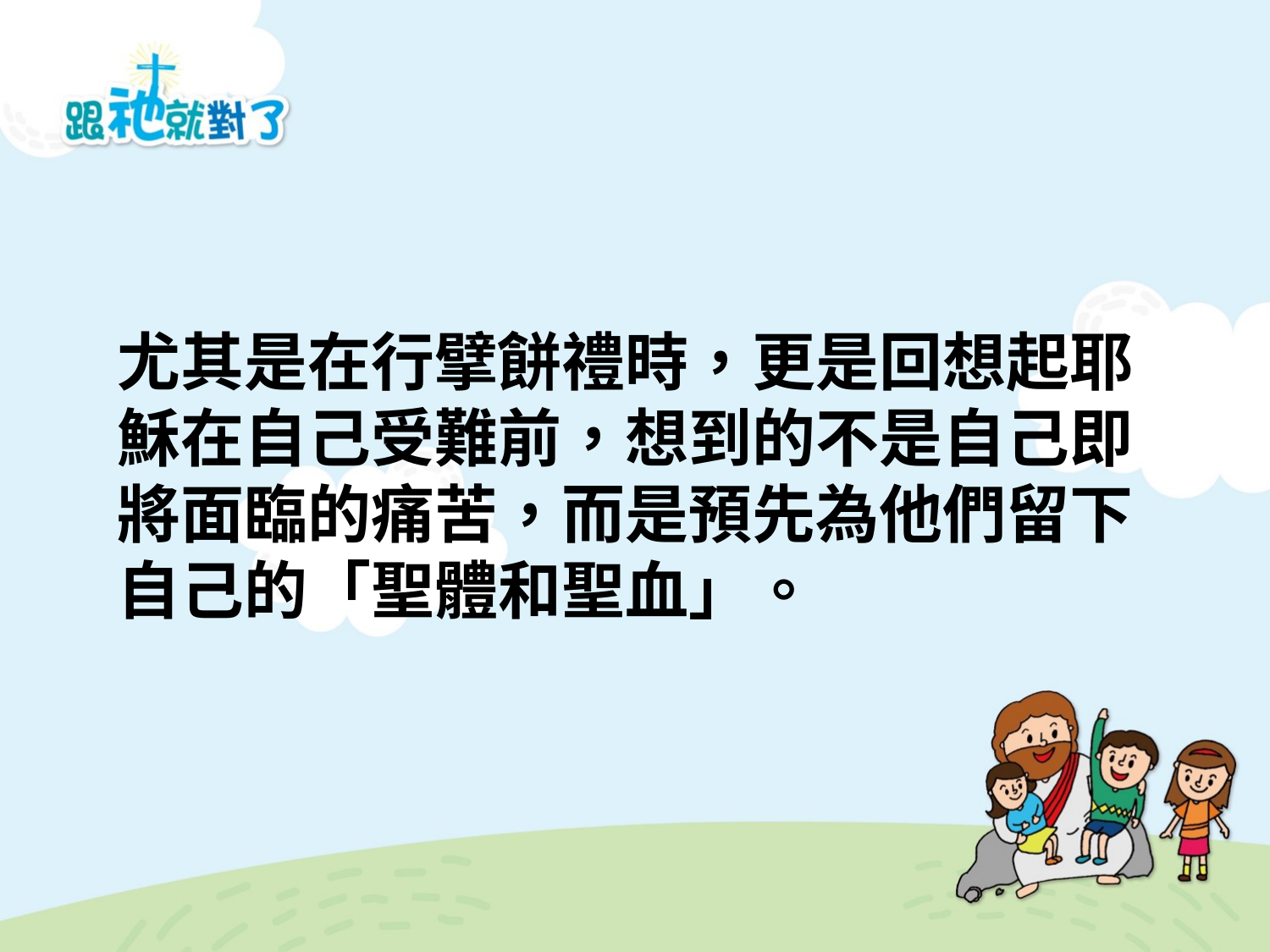

尤其是在行擘餅禮時，更是回想起耶穌在自己受難前，想到的不是自己即將面臨的痛苦，而是預先為他們留下自己的「聖體和聖血」。